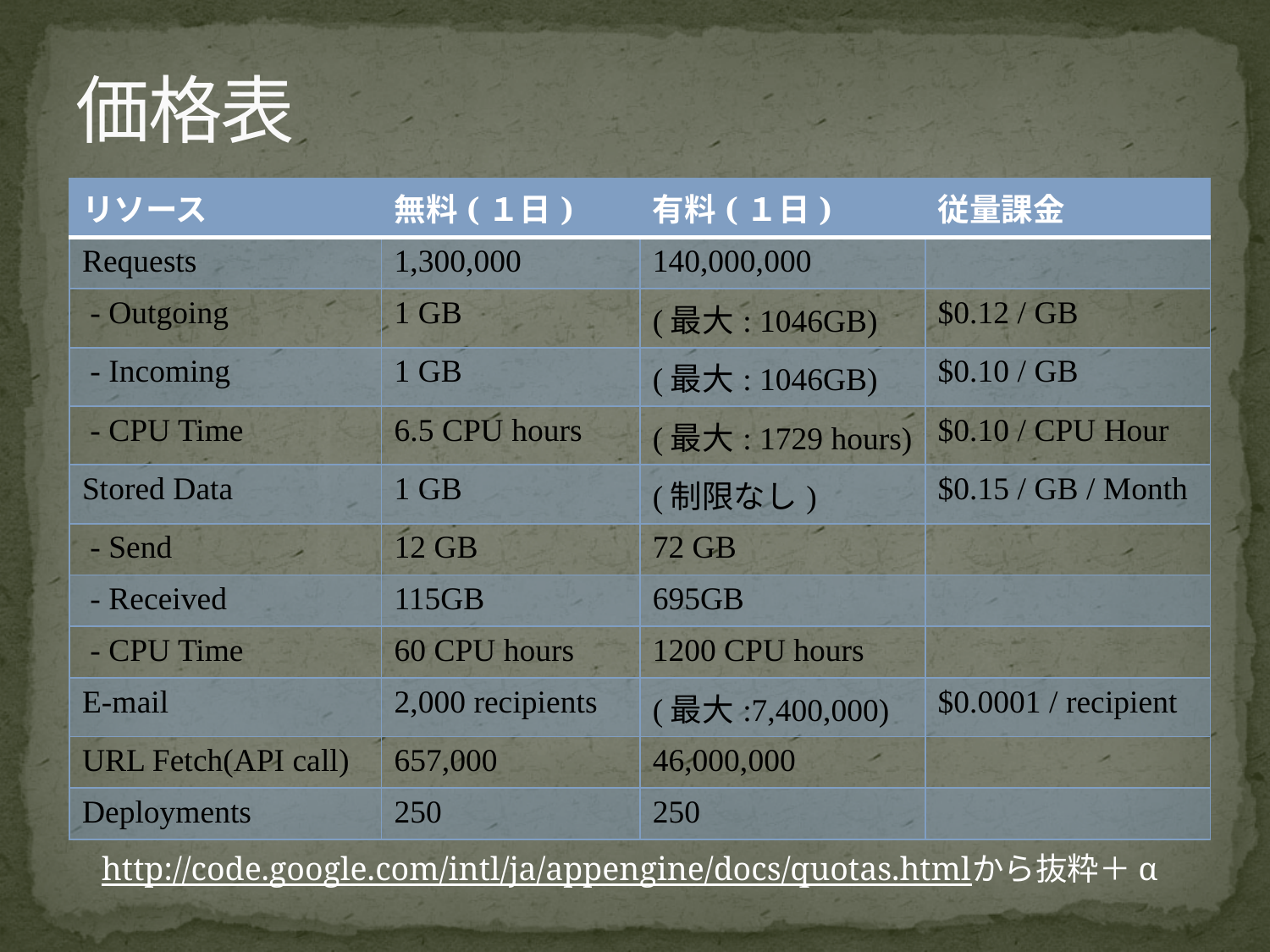

# 価格表
| リソース | 無料(１日) | 有料(１日) | 従量課金 |
| --- | --- | --- | --- |
| Requests | 1,300,000 | 140,000,000 |  |
| - Outgoing | 1 GB | (最大: 1046GB) | $0.12 / GB |
| - Incoming | 1 GB | (最大: 1046GB) | $0.10 / GB |
| - CPU Time | 6.5 CPU hours | (最大: 1729 hours) | $0.10 / CPU Hour |
| Stored Data | 1 GB | (制限なし) | $0.15 / GB / Month |
| - Send | 12 GB | 72 GB |  |
| - Received | 115GB | 695GB |  |
| - CPU Time | 60 CPU hours | 1200 CPU hours |  |
| E-mail | 2,000 recipients | (最大:7,400,000) | $0.0001 / recipient |
| URL Fetch(API call) | 657,000 | 46,000,000 |  |
| Deployments | 250 | 250 |  |
http://code.google.com/intl/ja/appengine/docs/quotas.htmlから抜粋＋α